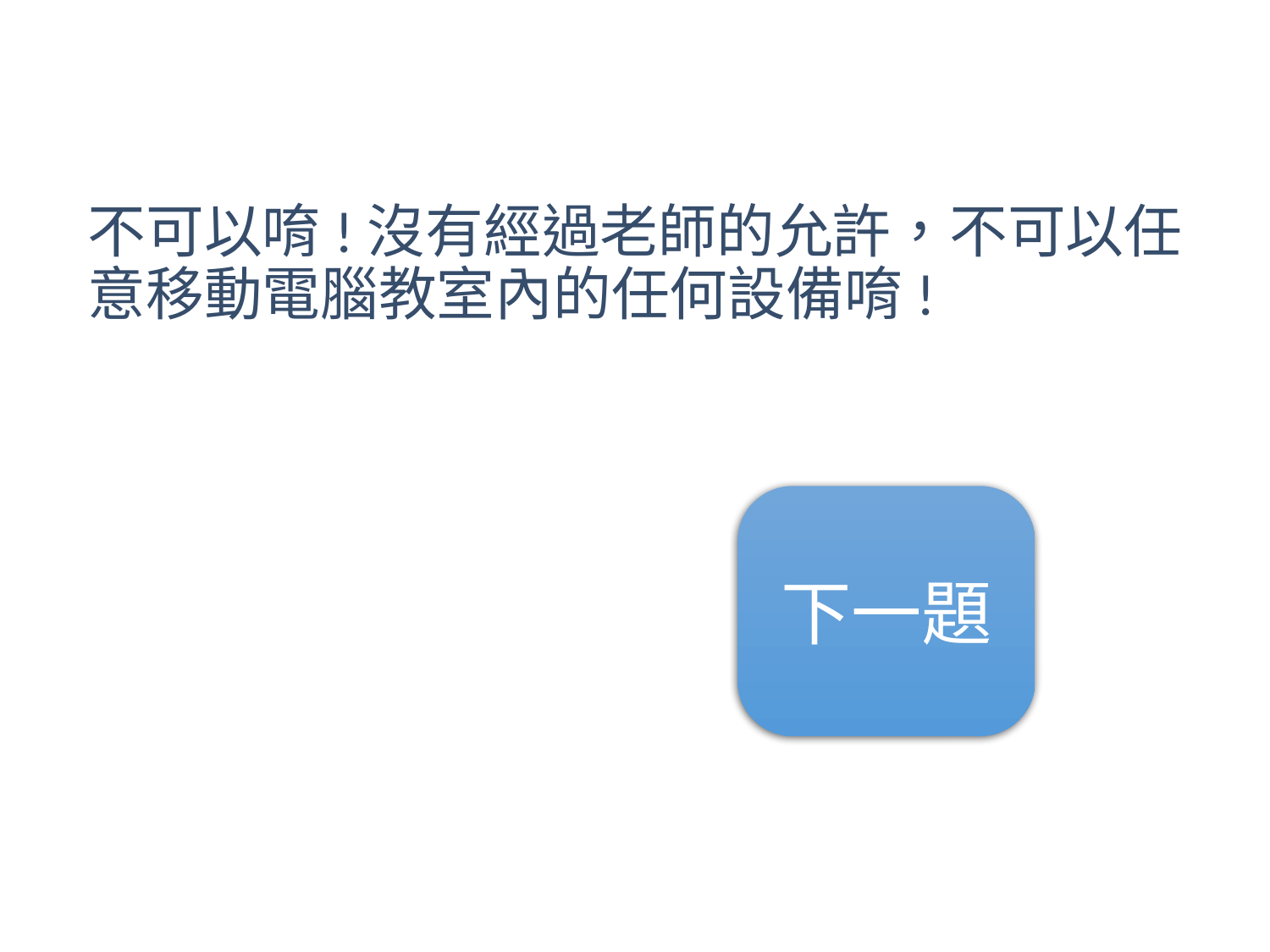

# 不可以唷!沒有經過老師的允許，不可以任意移動電腦教室內的任何設備唷!
下一題